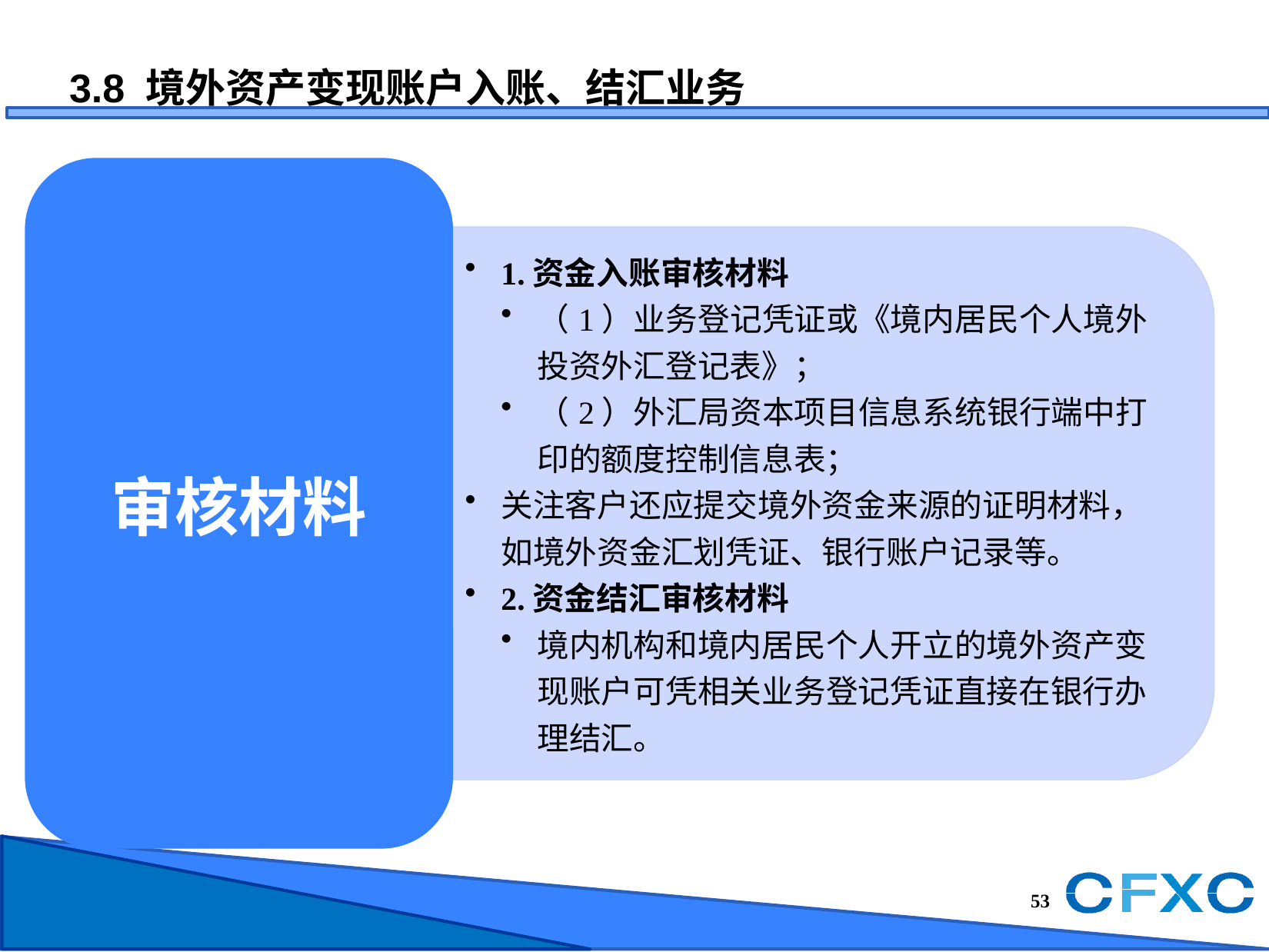

3.8 境外资产变现账户入账、结汇业务
审核材料
1.资金入账审核材料
（2）外汇局资本项目信息系统银行端中打印的额度控制信息表；
关注客户还应提交境外资金来源的证明材料，如境外资金汇划凭证、银行账户记录等。
2.资金结汇审核材料
境内机构和境内居民个人开立的境外资产变现账户可凭相关业务登记凭证直接在银行办理结汇。
53